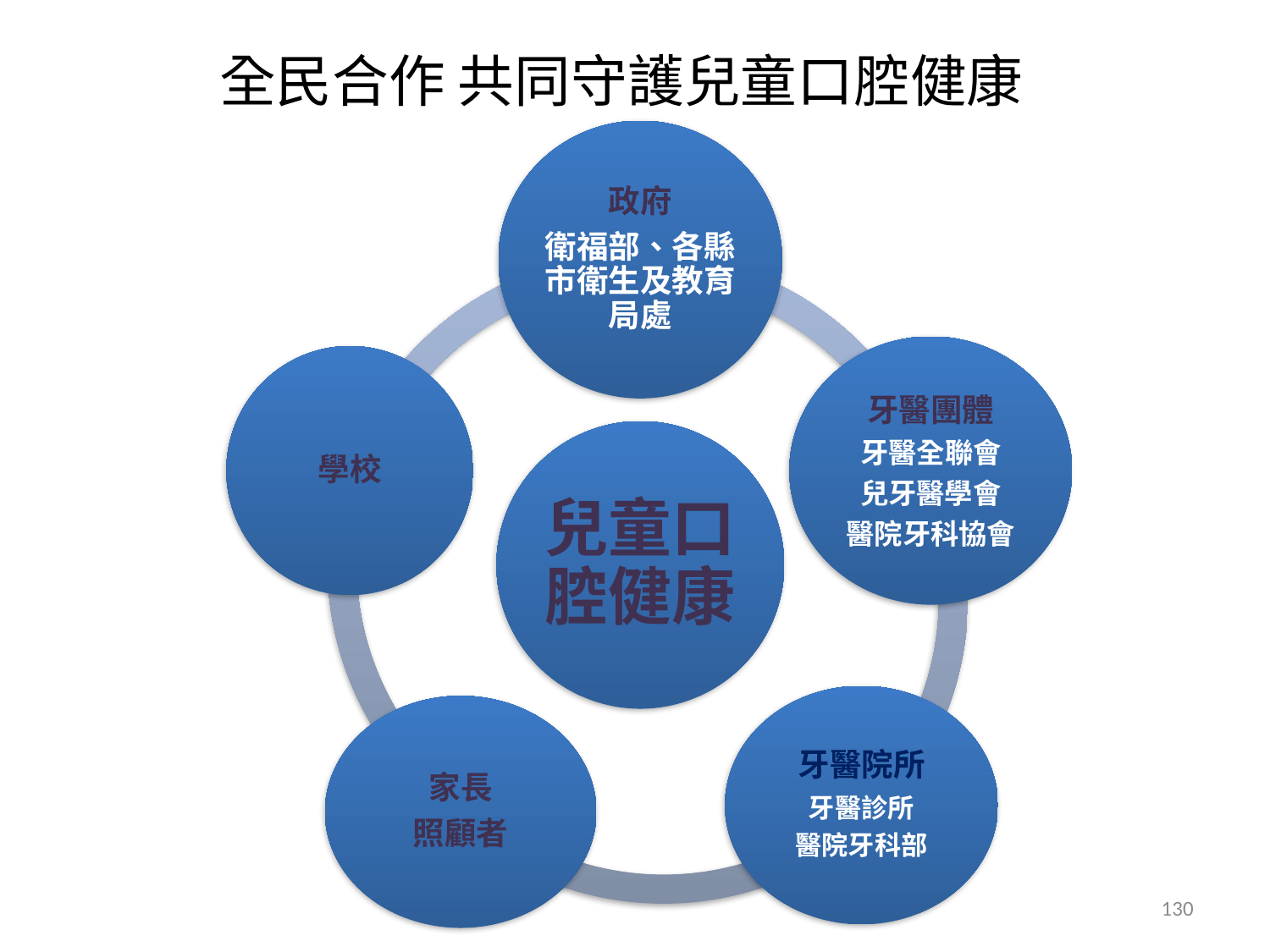

# 全民合作 共同守護兒童口腔健康
兒童口腔健康
政府
衛福部、各縣市衛生及教育局處

牙醫團體
牙醫全聯會
兒牙醫學會
醫院牙科協會

牙醫院所
牙醫診所
醫院牙科部
家長
照顧者
學校
130